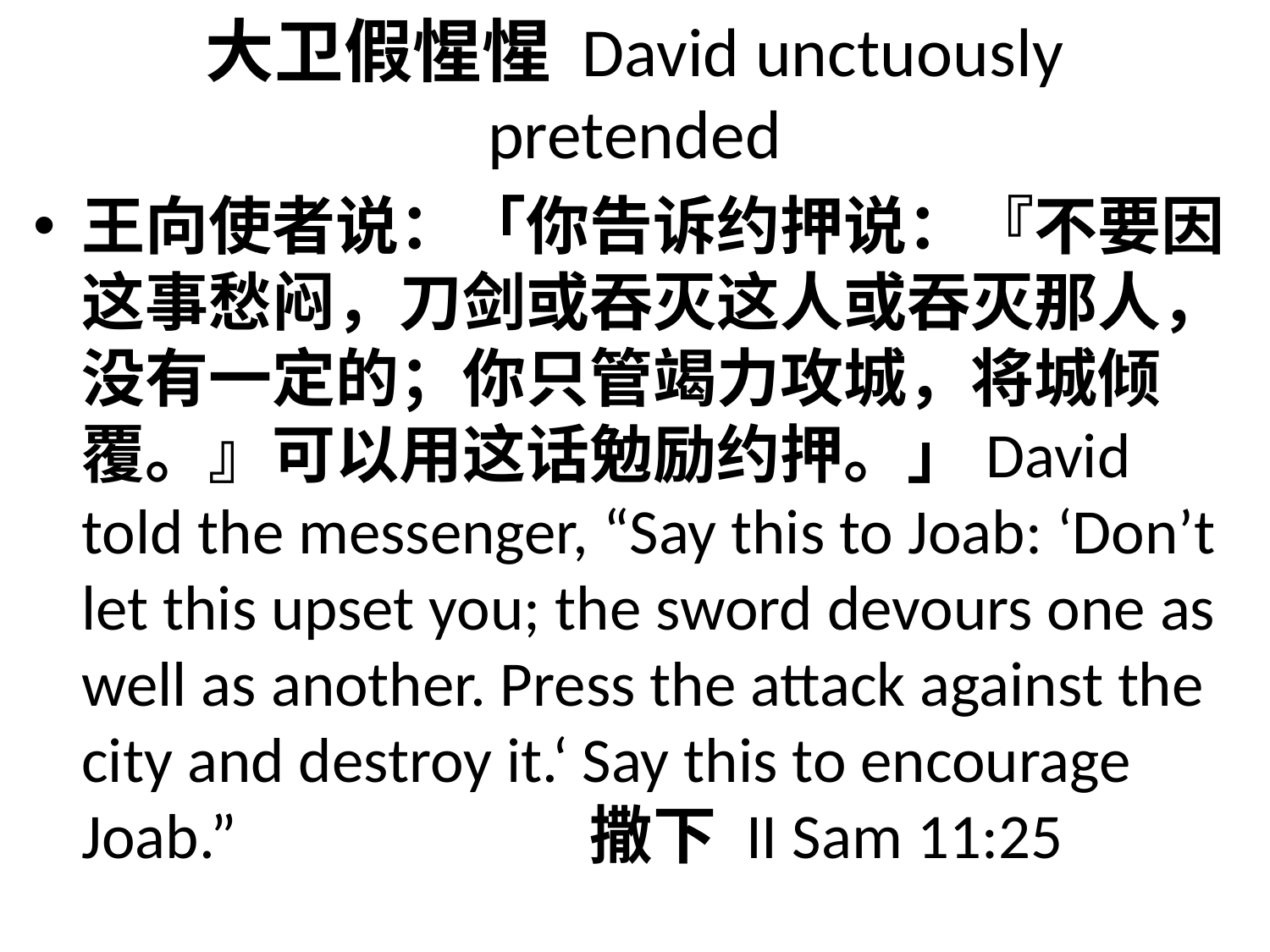

# 大卫假惺惺 David unctuously pretended
王向使者说：「你告诉约押说：『不要因这事愁闷，刀剑或吞灭这人或吞灭那人，没有一定的；你只管竭力攻城，将城倾覆。』可以用这话勉励约押。」David told the messenger, “Say this to Joab: ‘Don’t let this upset you; the sword devours one as well as another. Press the attack against the city and destroy it.‘ Say this to encourage Joab.” 			撒下 II Sam 11:25